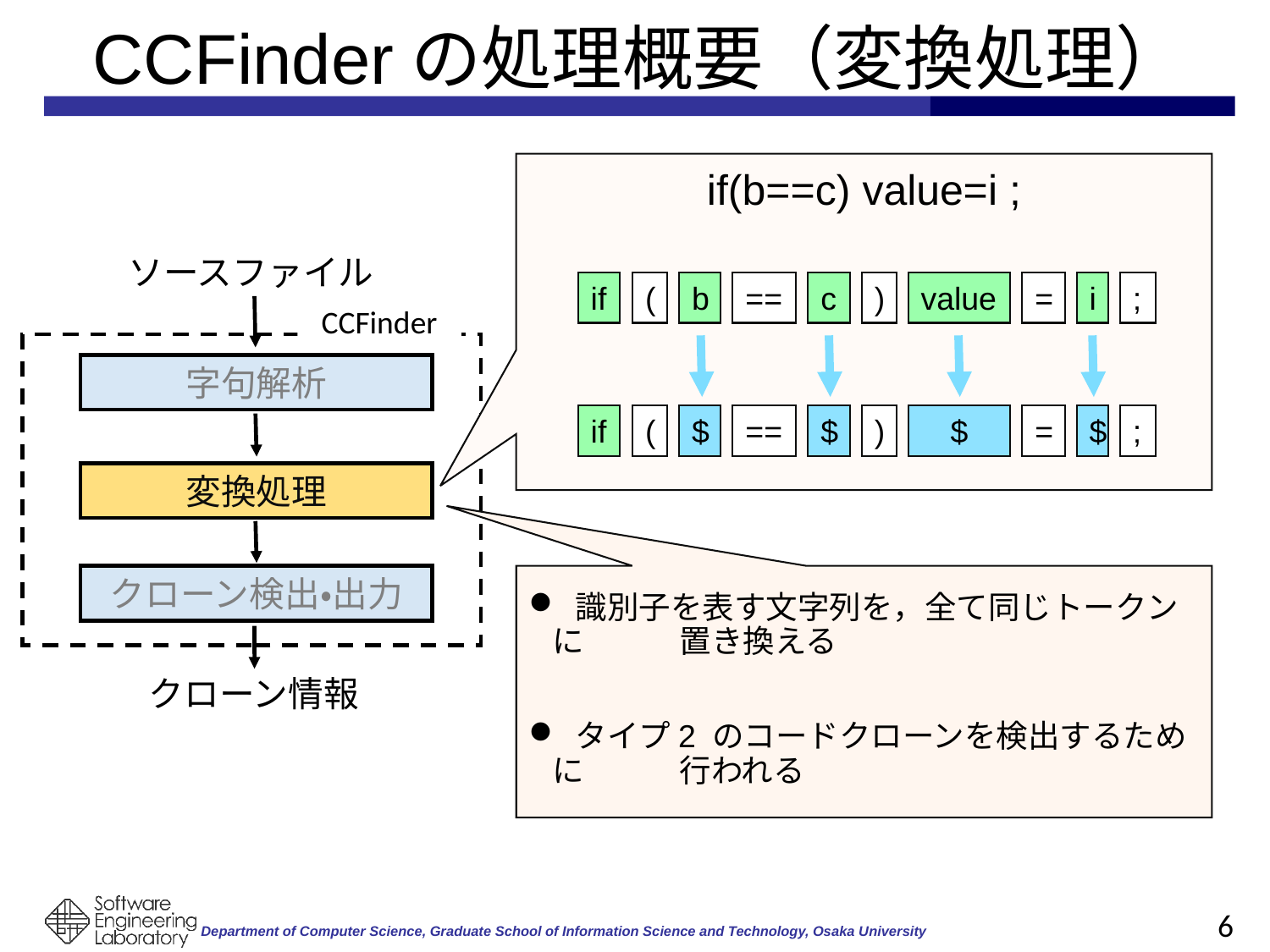

# CCFinderの処理概要（変換処理）
if(b==c) value=i ;
ソースファイル

CCFinder

字句解析

変換処理

クローン検出・出力

クローン情報
if
(
b
==
c
)
value
=
i
;
if
(
$
==
$
)
$
=
$
;

 識別子を表す文字列を，全て同じトークンに　　　置き換える

 タイプ2 のコードクローンを検出するために　　　行われる
6